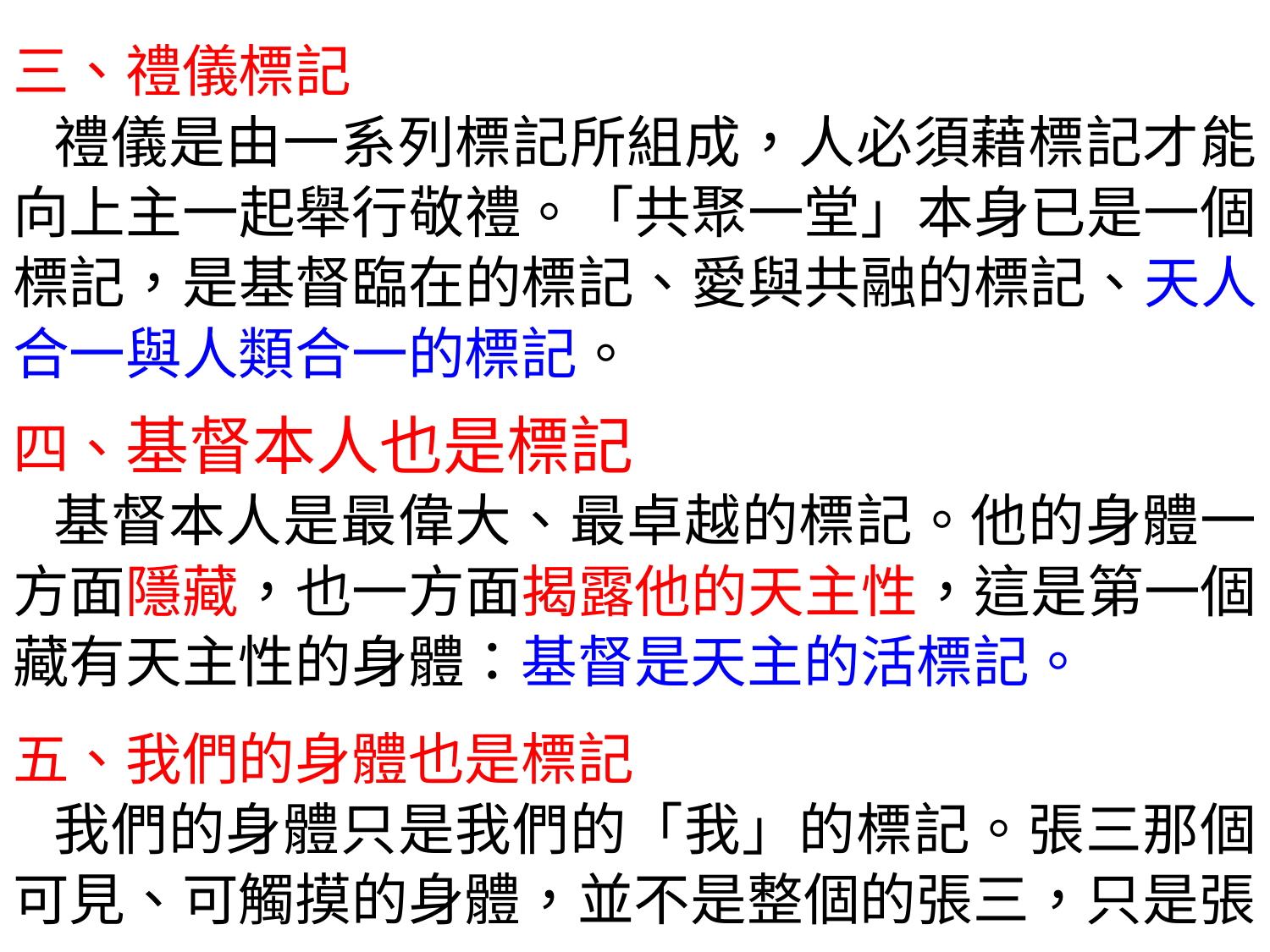

三、禮儀標記
  禮儀是由一系列標記所組成，人必須藉標記才能向上主一起舉行敬禮。「共聚一堂」本身已是一個標記，是基督臨在的標記、愛與共融的標記、天人合一與人類合一的標記。
四、基督本人也是標記
  基督本人是最偉大、最卓越的標記。他的身體一方面隱藏，也一方面揭露他的天主性，這是第一個藏有天主性的身體：基督是天主的活標記。
五、我們的身體也是標記
  我們的身體只是我們的「我」的標記。張三那個可見、可觸摸的身體，並不是整個的張三，只是張